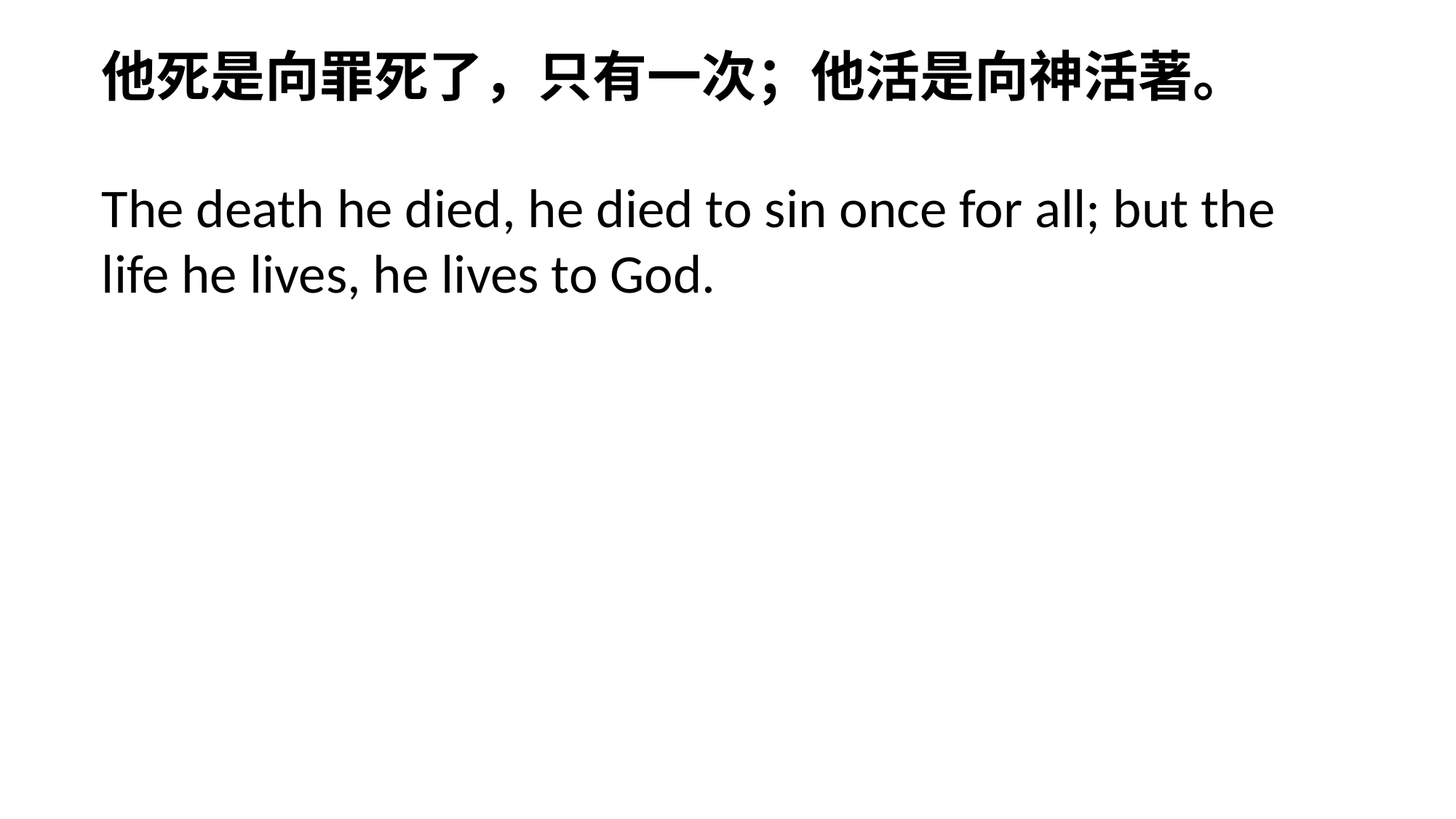

他死是向罪死了，只有一次；他活是向神活著。

The death he died, he died to sin once for all; but the life he lives, he lives to God.